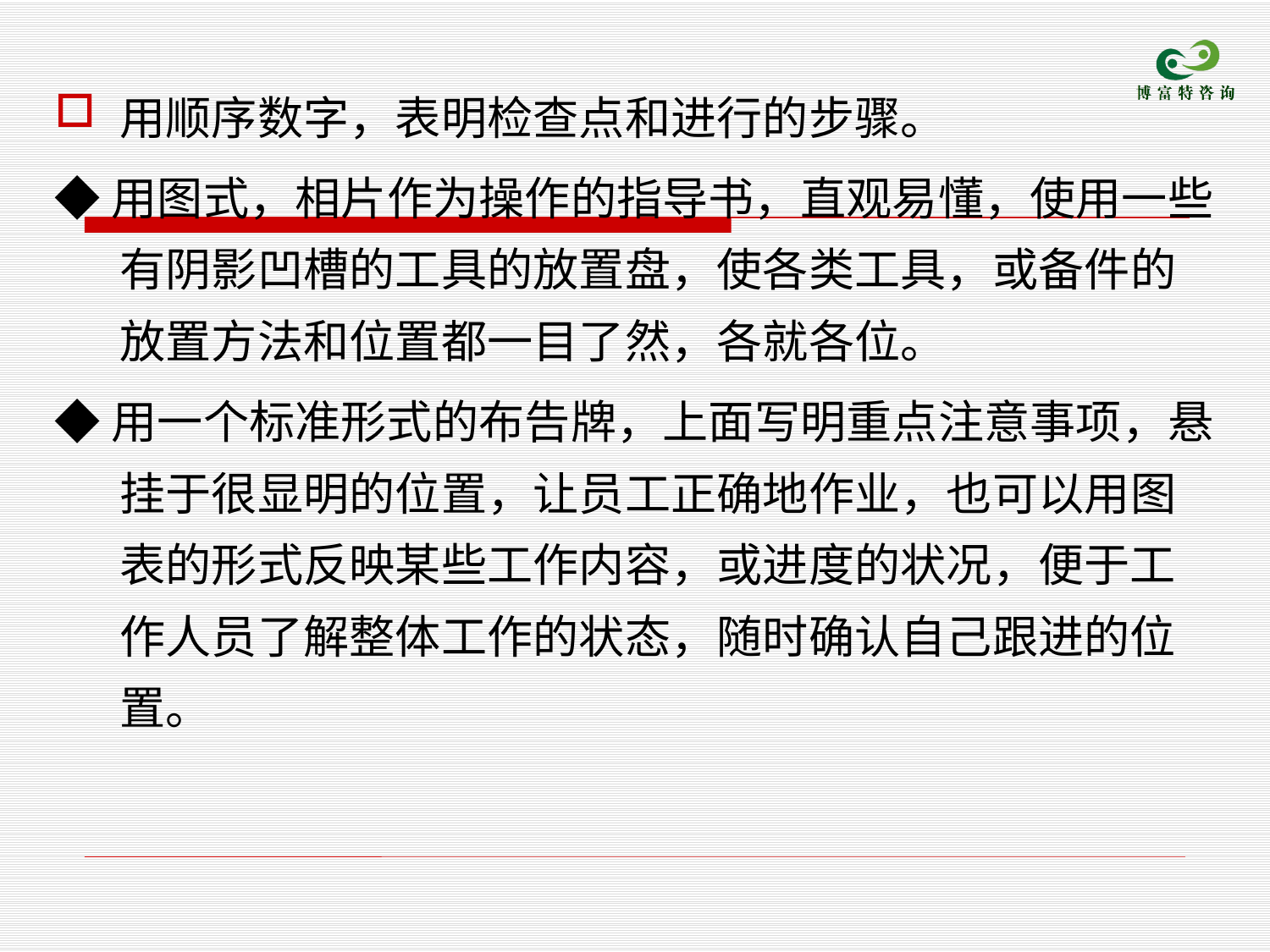

用顺序数字，表明检查点和进行的步骤。
◆用图式，相片作为操作的指导书，直观易懂，使用一些有阴影凹槽的工具的放置盘，使各类工具，或备件的放置方法和位置都一目了然，各就各位。
◆用一个标准形式的布告牌，上面写明重点注意事项，悬挂于很显明的位置，让员工正确地作业，也可以用图表的形式反映某些工作内容，或进度的状况，便于工作人员了解整体工作的状态，随时确认自己跟进的位置。

457